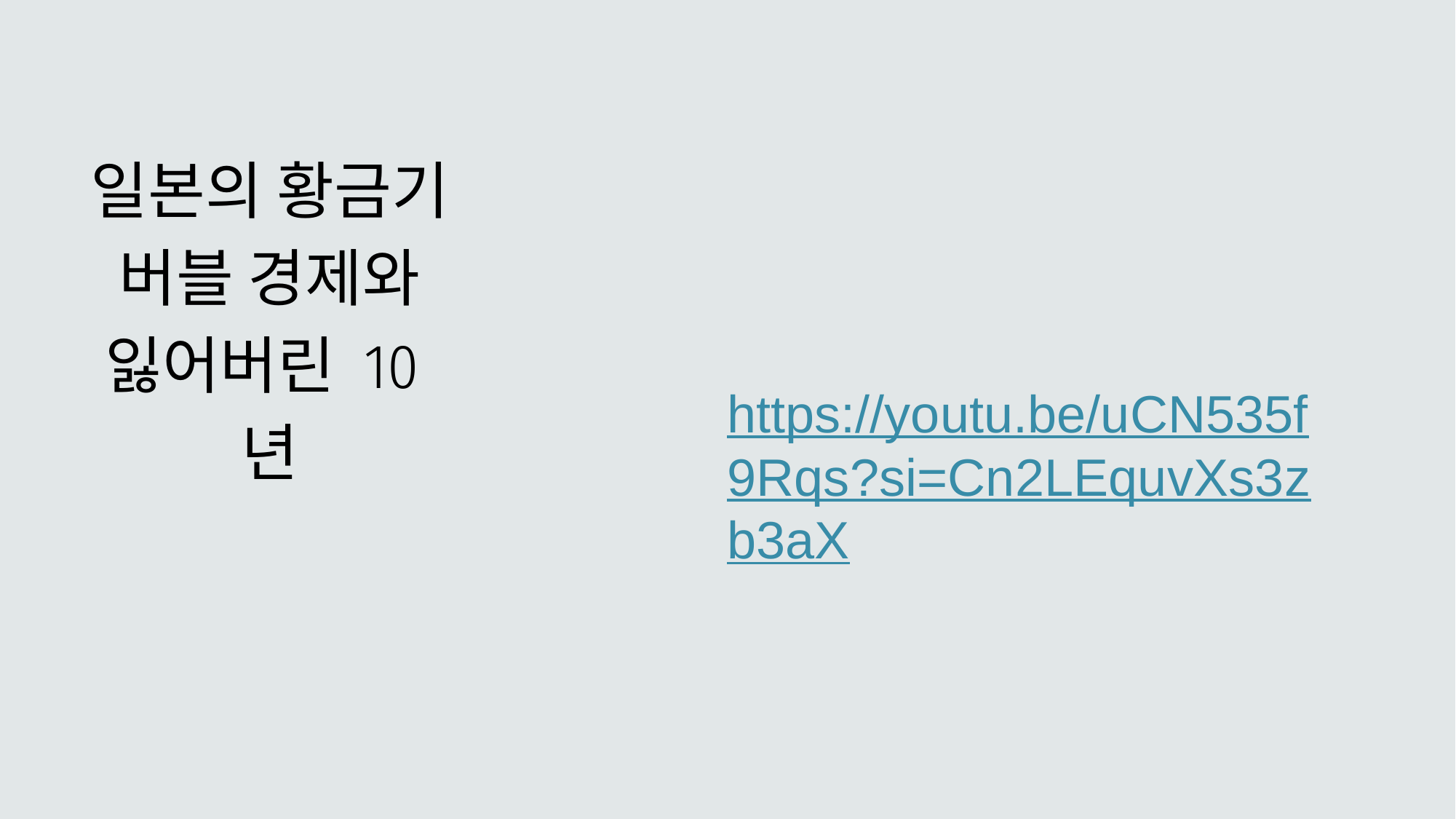

일본의 황금기 버블 경제와 잃어버린 10년

https://youtu.be/uCN535f9Rqs?si=Cn2LEquvXs3zb3aX